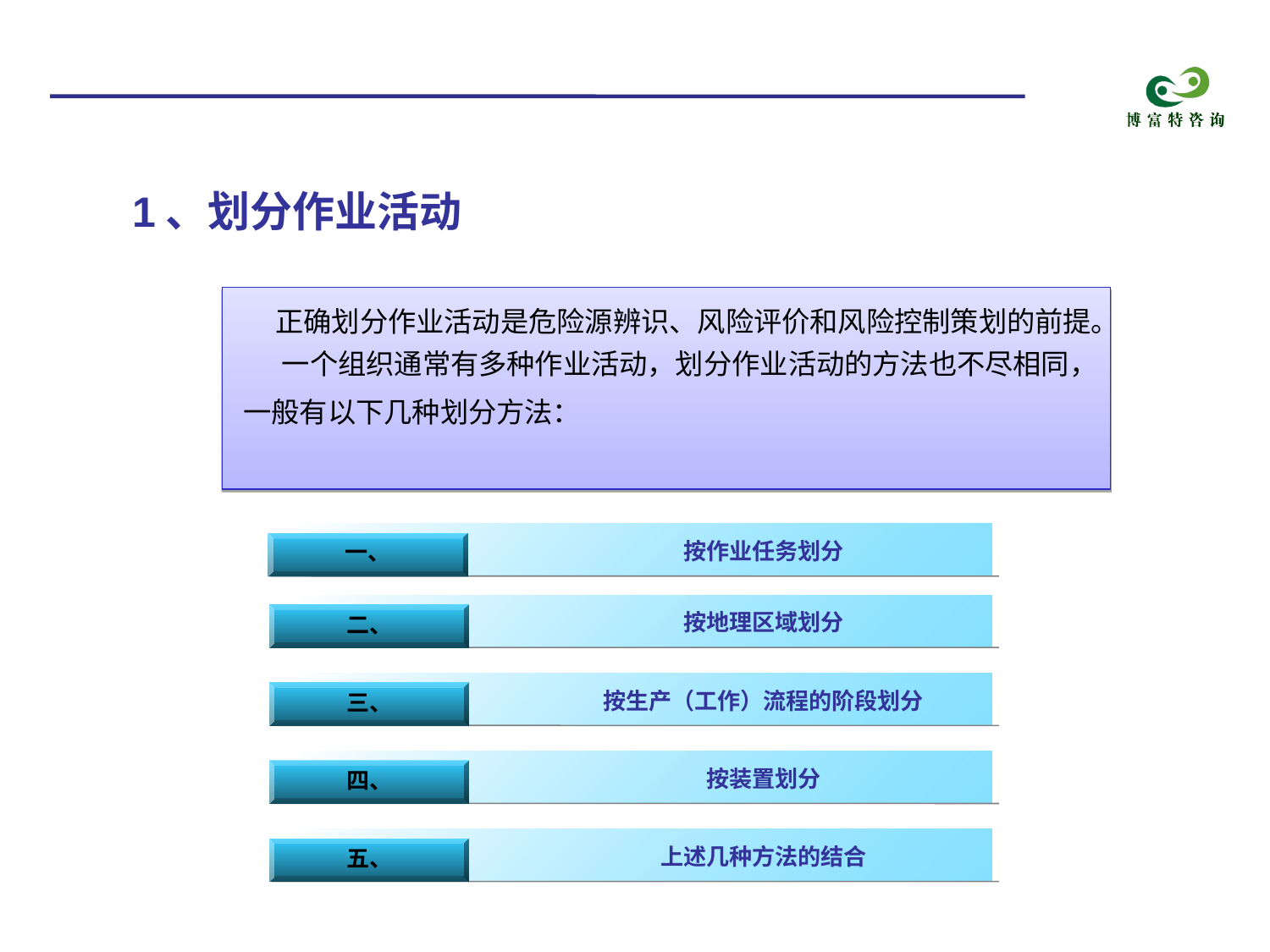

1、划分作业活动

    正确划分作业活动是危险源辨识、风险评价和风险控制策划的前提。
     一个组织通常有多种作业活动，划分作业活动的方法也不尽相同，一般有以下几种划分方法：
按作业任务划分

一、
二、
三、
四、
五、
按地理区域划分

按生产（工作）流程的阶段划分

按装置划分

上述几种方法的结合